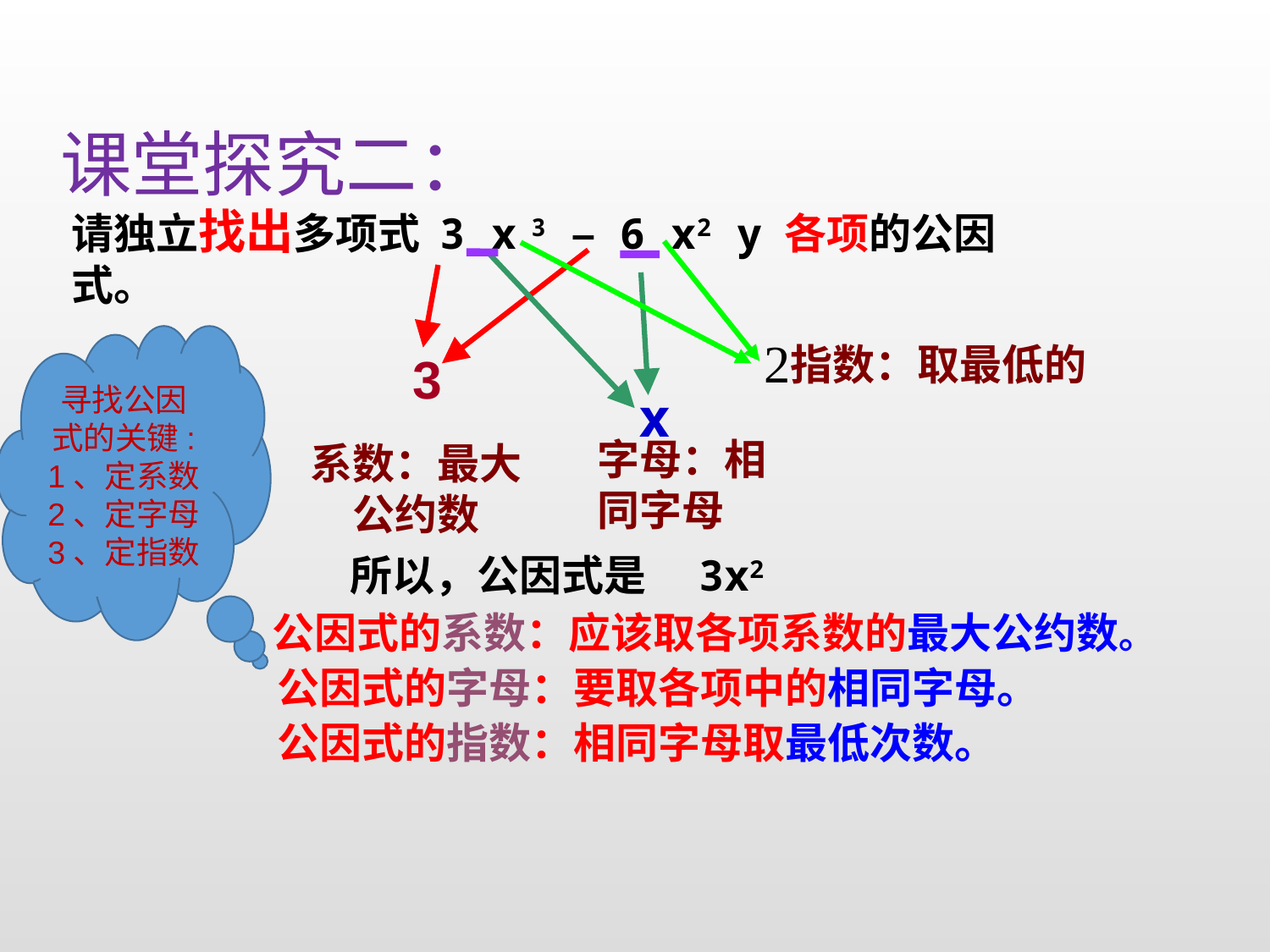

课堂探究二：
请独立找出多项式 3 x 3 – 6 x2 y 各项的公因式。

2
寻找公因式的关键:
1、定系数
2、定字母
3、定指数
指数：取最低的
3
x
字母：相同字母

系数：最大
公约数
所以，公因式是　3x2
公因式的系数：应该取各项系数的最大公约数。

公因式的字母：要取各项中的相同字母。
公因式的指数：相同字母取最低次数。